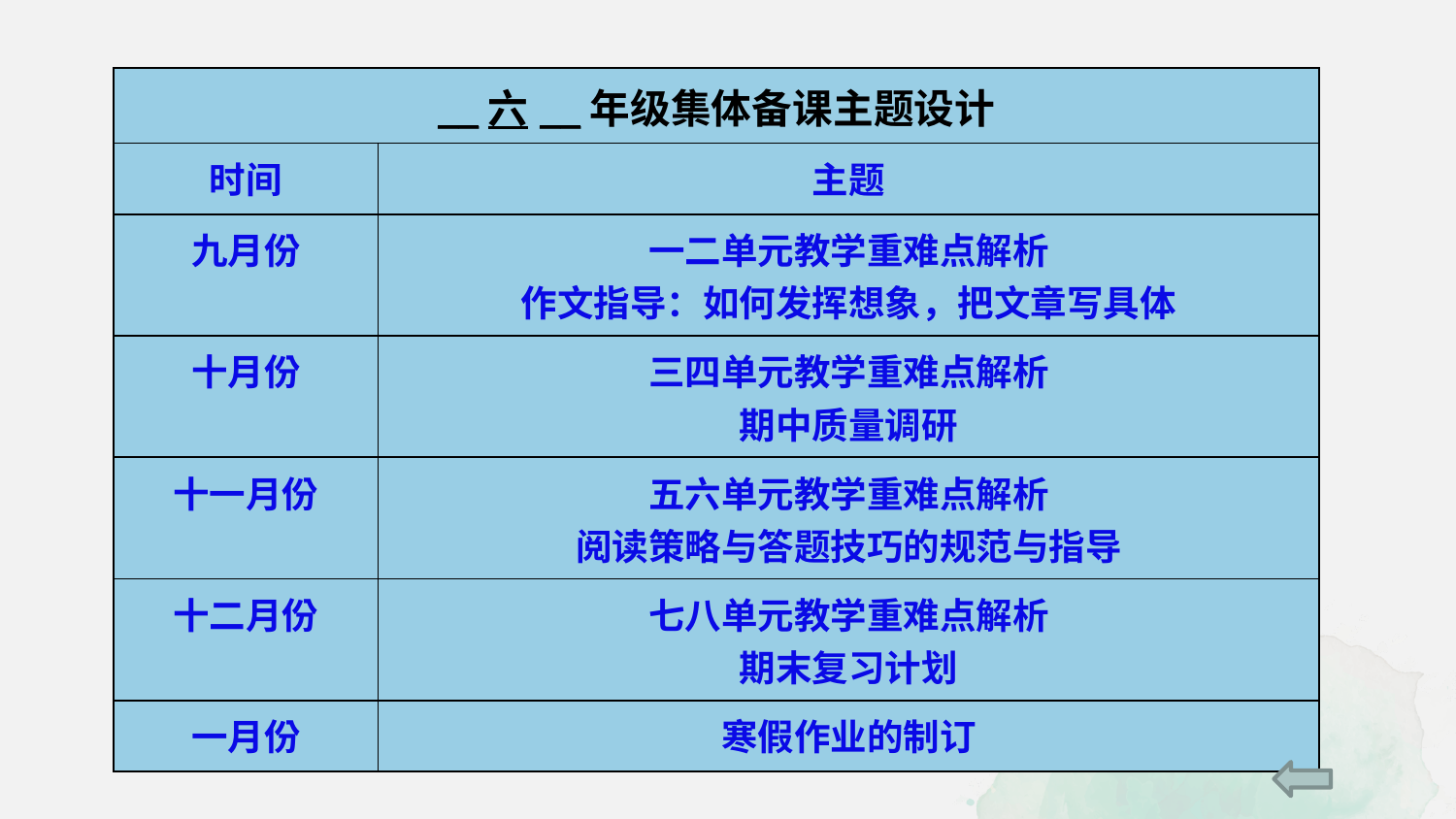

| \_\_六\_\_年级集体备课主题设计 |  |
| --- | --- |
| 时间 | 主题 |
| 九月份 | 一二单元教学重难点解析 作文指导：如何发挥想象，把文章写具体 |
| 十月份 | 三四单元教学重难点解析 期中质量调研 |
| 十一月份 | 五六单元教学重难点解析 阅读策略与答题技巧的规范与指导 |
| 十二月份 | 七八单元教学重难点解析 期末复习计划 |
| 一月份 | 寒假作业的制订 |